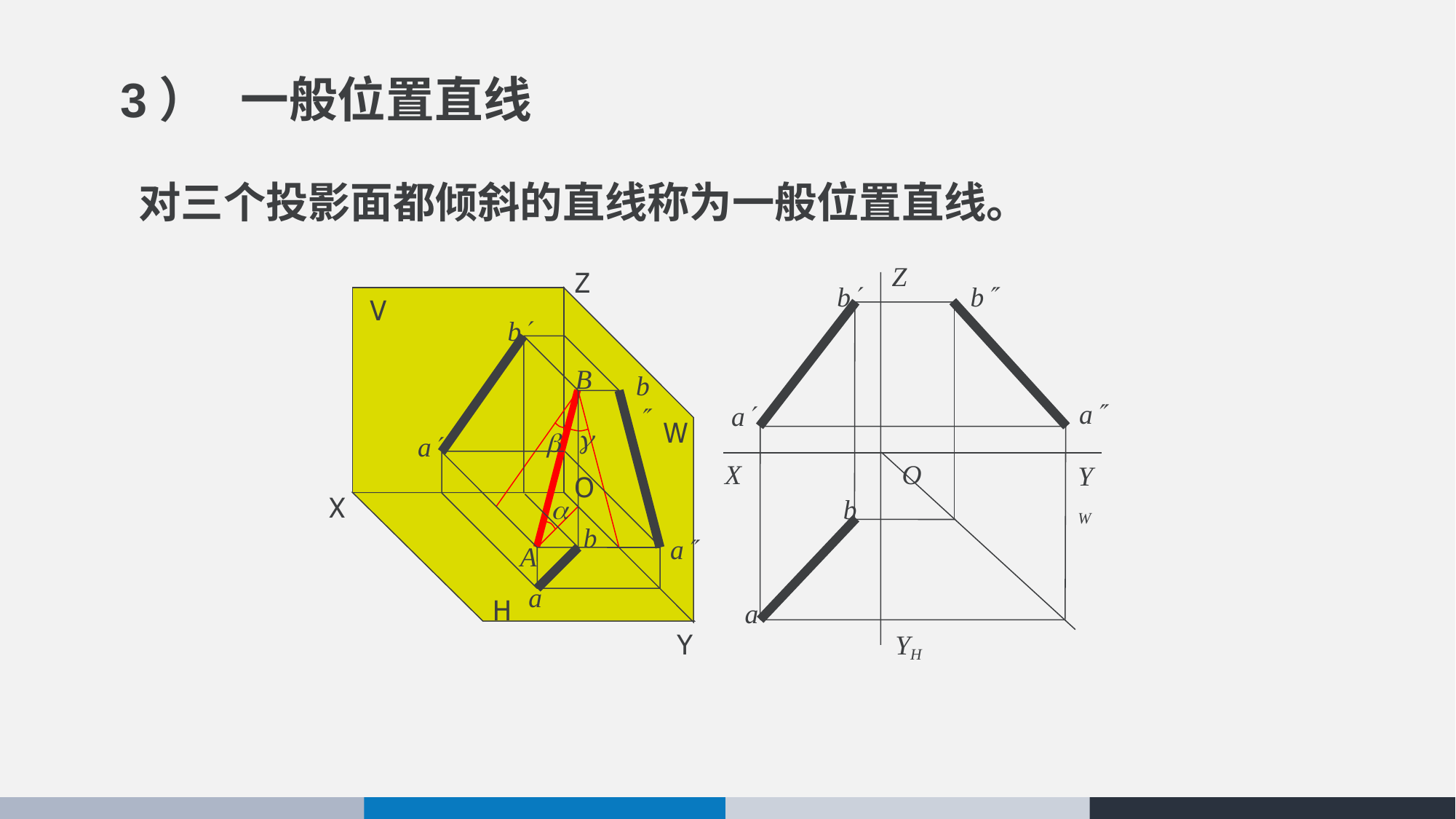

3）   一般位置直线
对三个投影面都倾斜的直线称为一般位置直线。
Z

b″
b′

a″
a′

X
O

YW
b

a

YH
Z

V
B

W
O
X

A
H
Y
b′

b″

a′

b
a″

a

γ
β

α